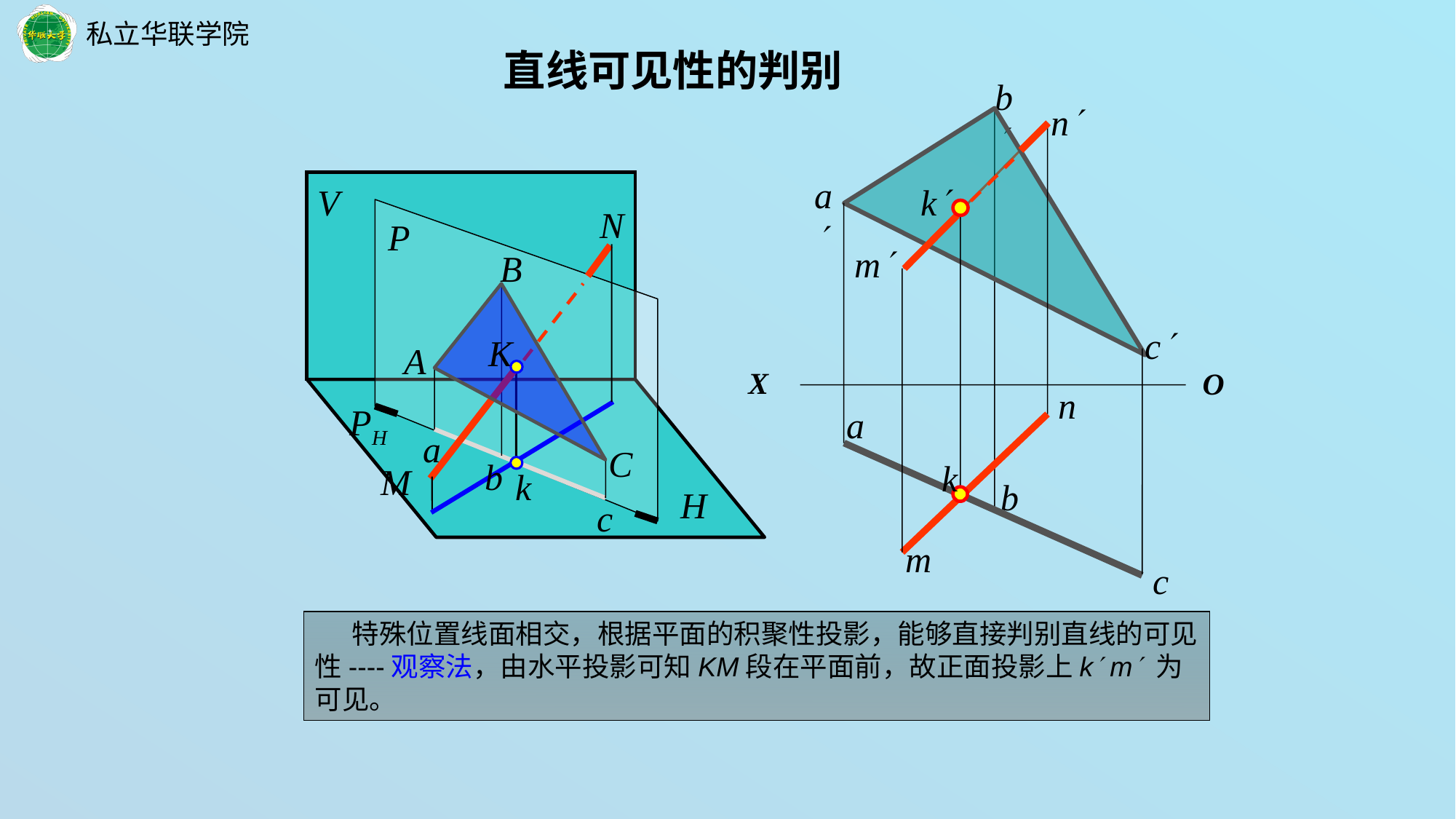

直线可见性的判别
b′
n′

a′

V
N

P
B

K

A

PH

a

C
b
M

k

H
c

k′

m′

c′

X
O
n

a

k

b
m
c
     特殊位置线面相交，根据平面的积聚性投影，能够直接判别直线的可见性----观察法，由水平投影可知KM段在平面前，故正面投影上k′ m′ 为可见。